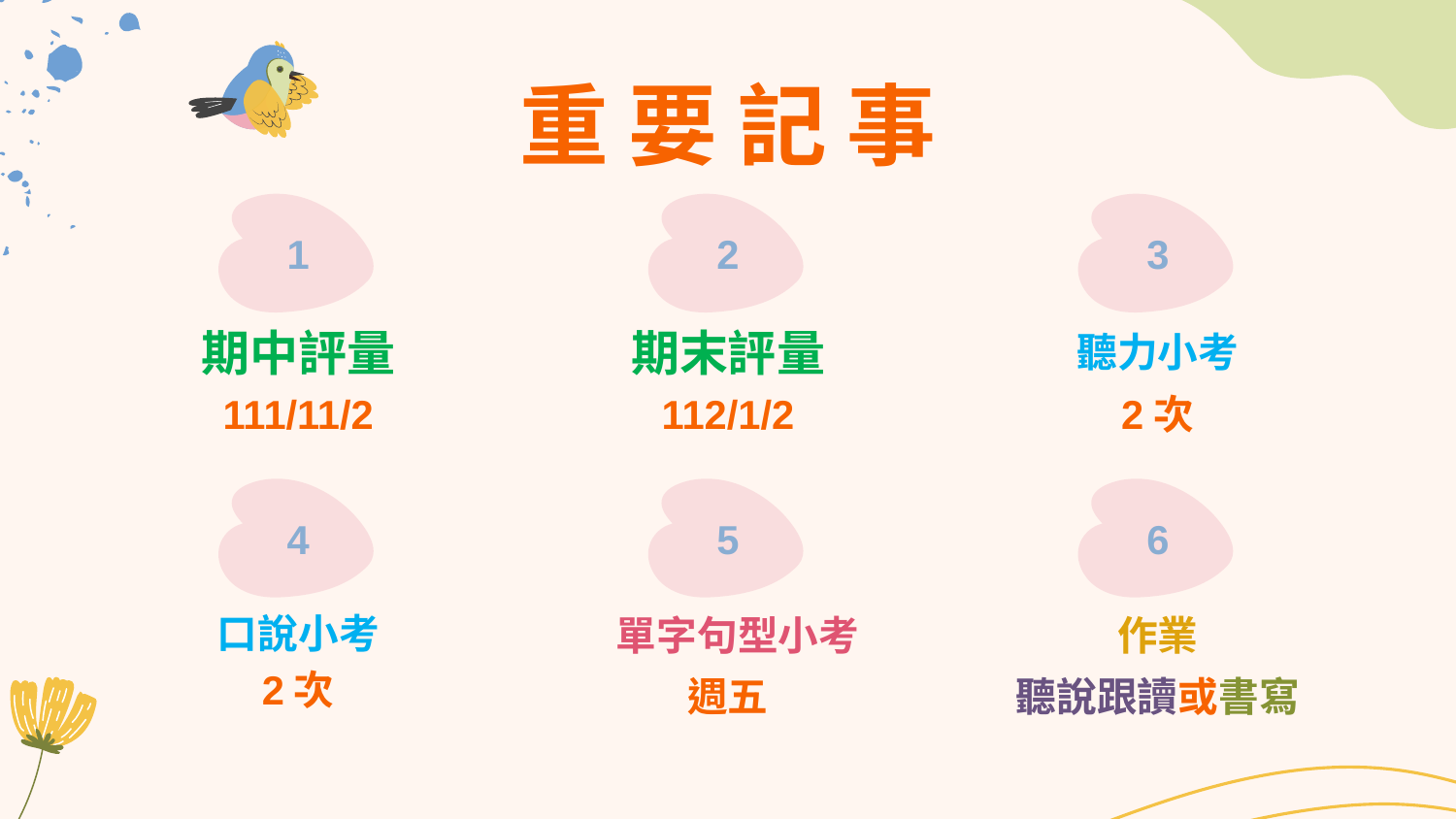

重 要 記 事
1
2
3
# 期中評量
期末評量
聽力小考
111/11/2
112/1/2
2次
4
5
6
口說小考
單字句型小考
作業
週五
聽說跟讀或書寫
2次